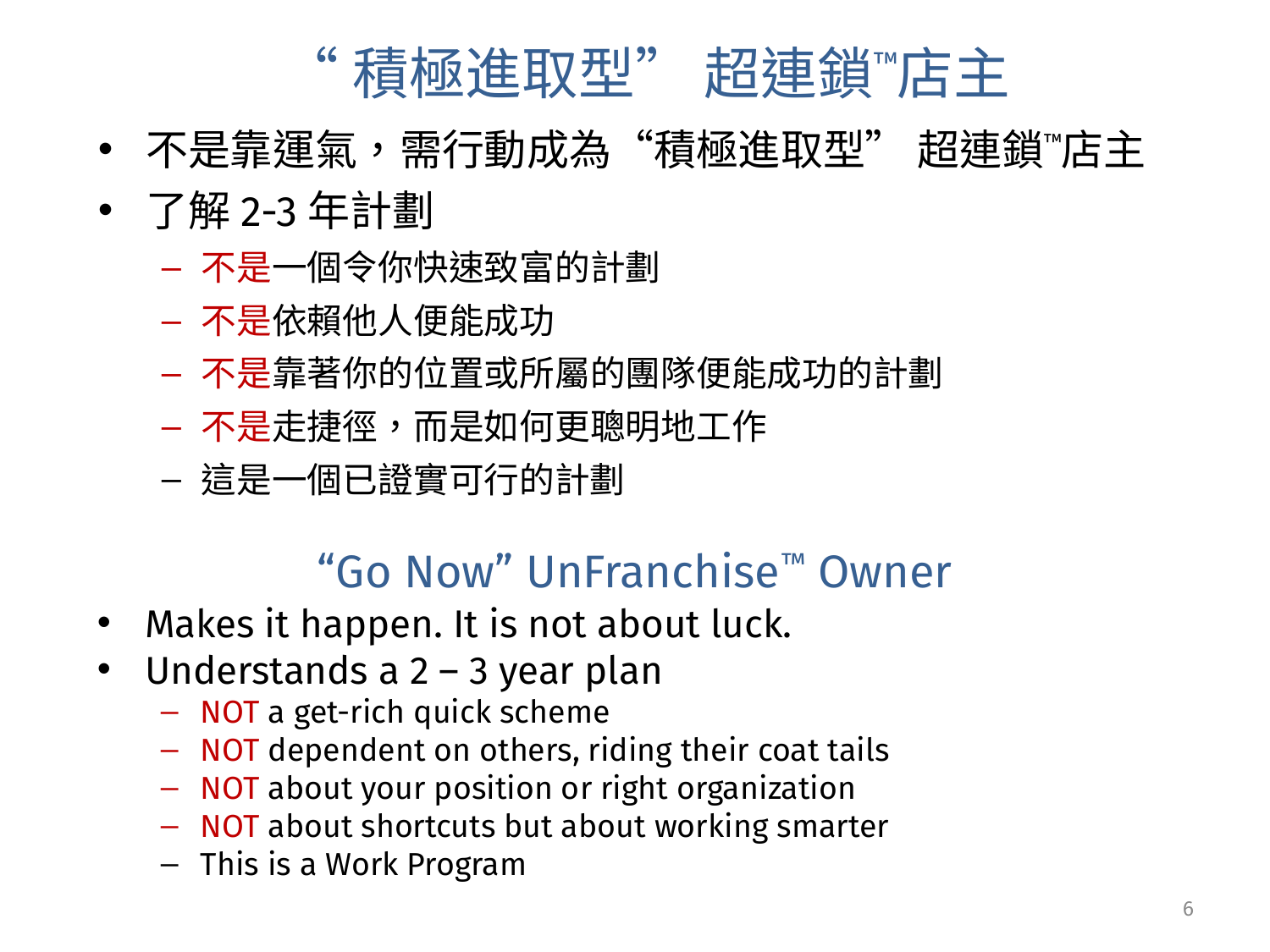

“積極進取型” 超連鎖™店主
不是靠運氣，需行動成為“積極進取型” 超連鎖™店主
了解2-3年計劃
不是一個令你快速致富的計劃
不是依賴他人便能成功
不是靠著你的位置或所屬的團隊便能成功的計劃
不是走捷徑，而是如何更聰明地工作
這是一個已證實可行的計劃
# “Go Now” UnFranchise™ Owner
Makes it happen. It is not about luck.
Understands a 2 – 3 year plan
NOT a get-rich quick scheme
NOT dependent on others, riding their coat tails
NOT about your position or right organization
NOT about shortcuts but about working smarter
This is a Work Program
6